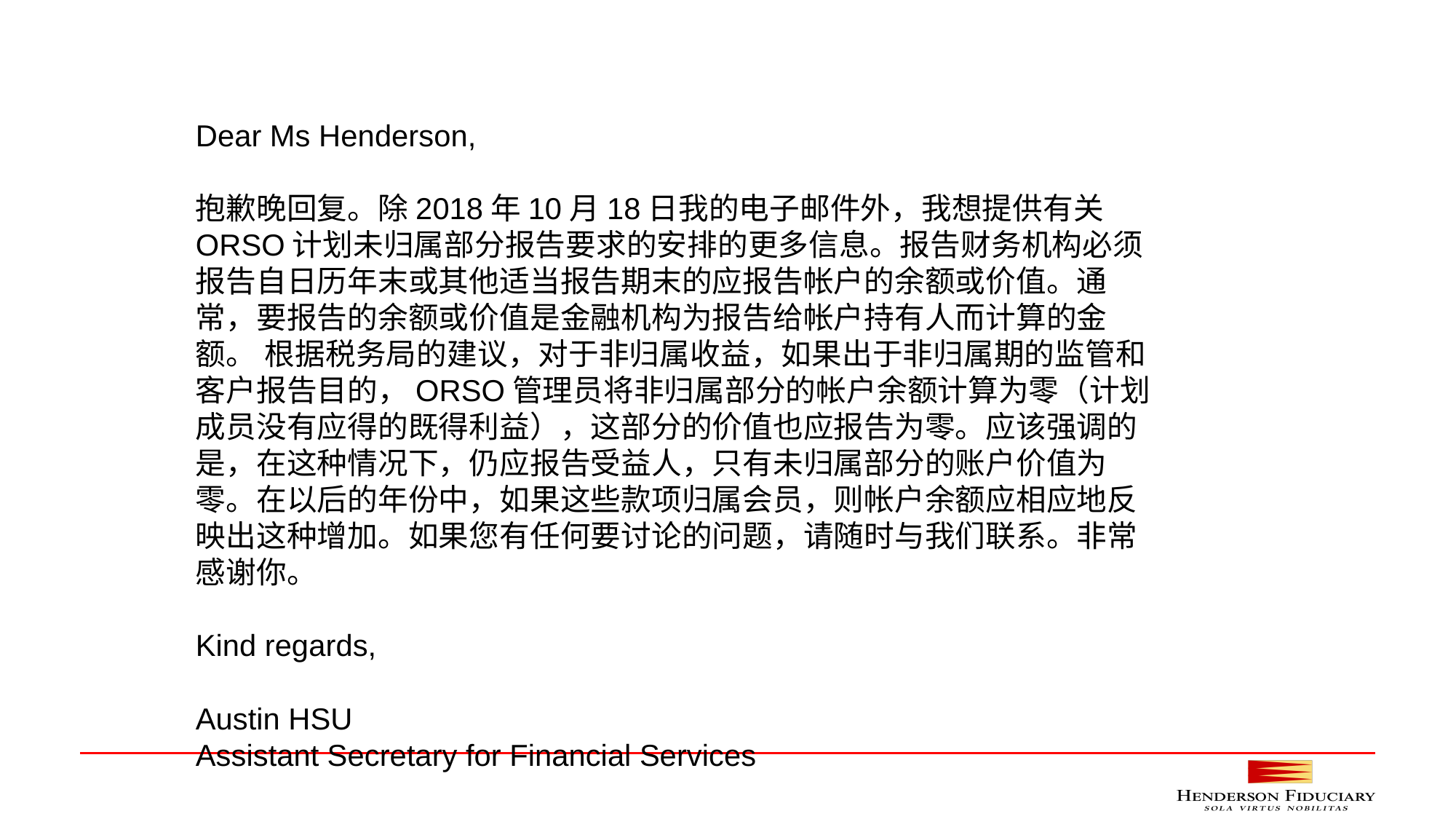

Dear Ms Henderson,
抱歉晚回复。除2018年10月18日我的电子邮件外，我想提供有关ORSO计划未归属部分报告要求的安排的更多信息。报告财务机构必须报告自日历年末或其他适当报告期末的应报告帐户的余额或价值。通常，要报告的余额或价值是金融机构为报告给帐户持有人而计算的金额。 根据税务局的建议，对于非归属收益，如果出于非归属期的监管和客户报告目的，ORSO管理员将非归属部分的帐户余额计算为零（计划成员没有应得的既得利益），这部分的价值也应报告为零。应该强调的是，在这种情况下，仍应报告受益人，只有未归属部分的账户价值为零。在以后的年份中，如果这些款项归属会员，则帐户余额应相应地反映出这种增加。如果您有任何要讨论的问题，请随时与我们联系。非常感谢你。
Kind regards,
Austin HSU
Assistant Secretary for Financial Services